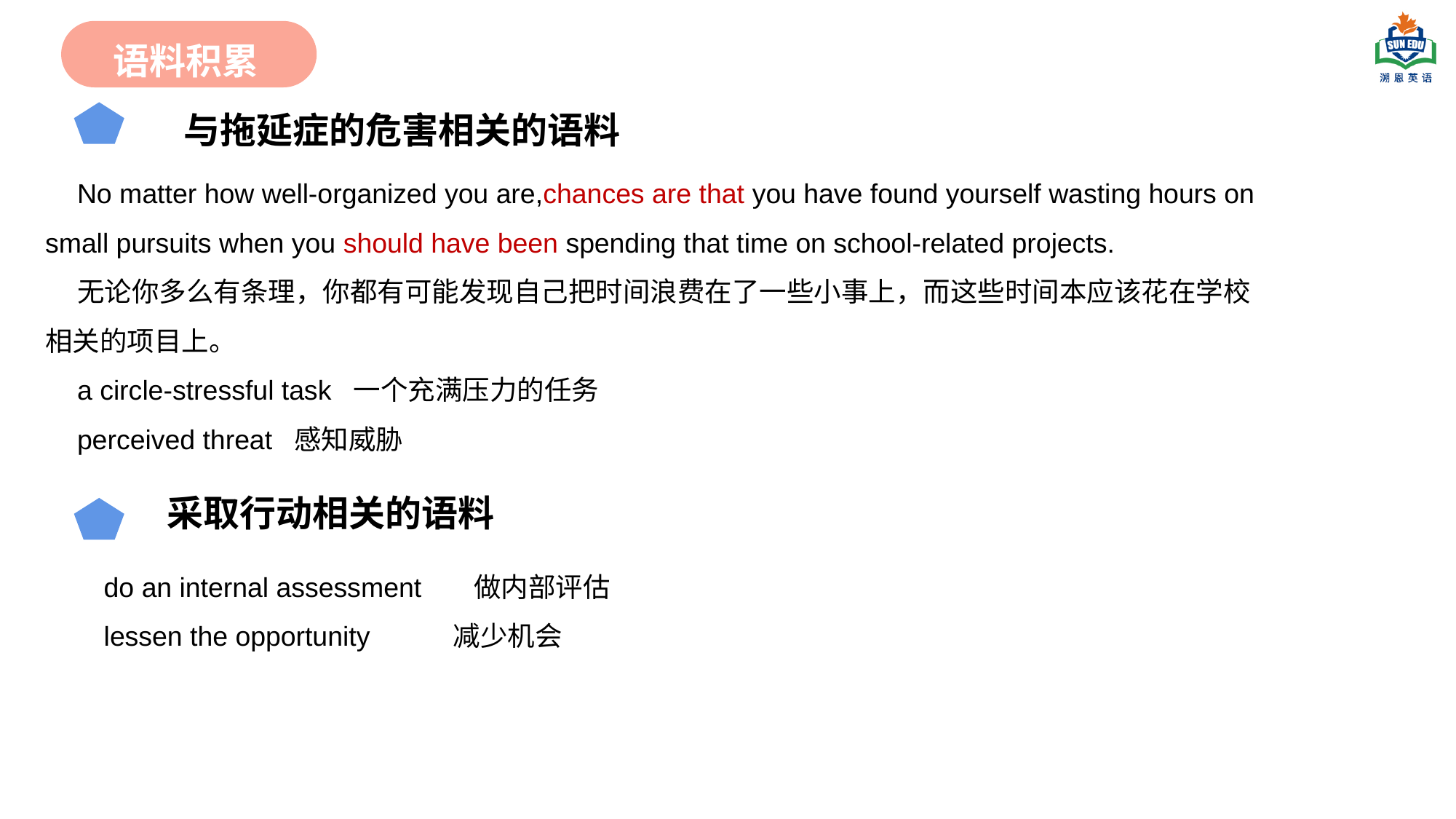

语料积累

 与拖延症的危害相关的语料
No matter how well-organized you are,chances are that you have found yourself wasting hours on small pursuits when you should have been spending that time on school-related projects.
无论你多么有条理，你都有可能发现自己把时间浪费在了一些小事上，而这些时间本应该花在学校相关的项目上。
a circle-stressful task  一个充满压力的任务
perceived threat  感知威胁

采取行动相关的语料

do an internal assessment      做内部评估
lessen the opportunity          减少机会